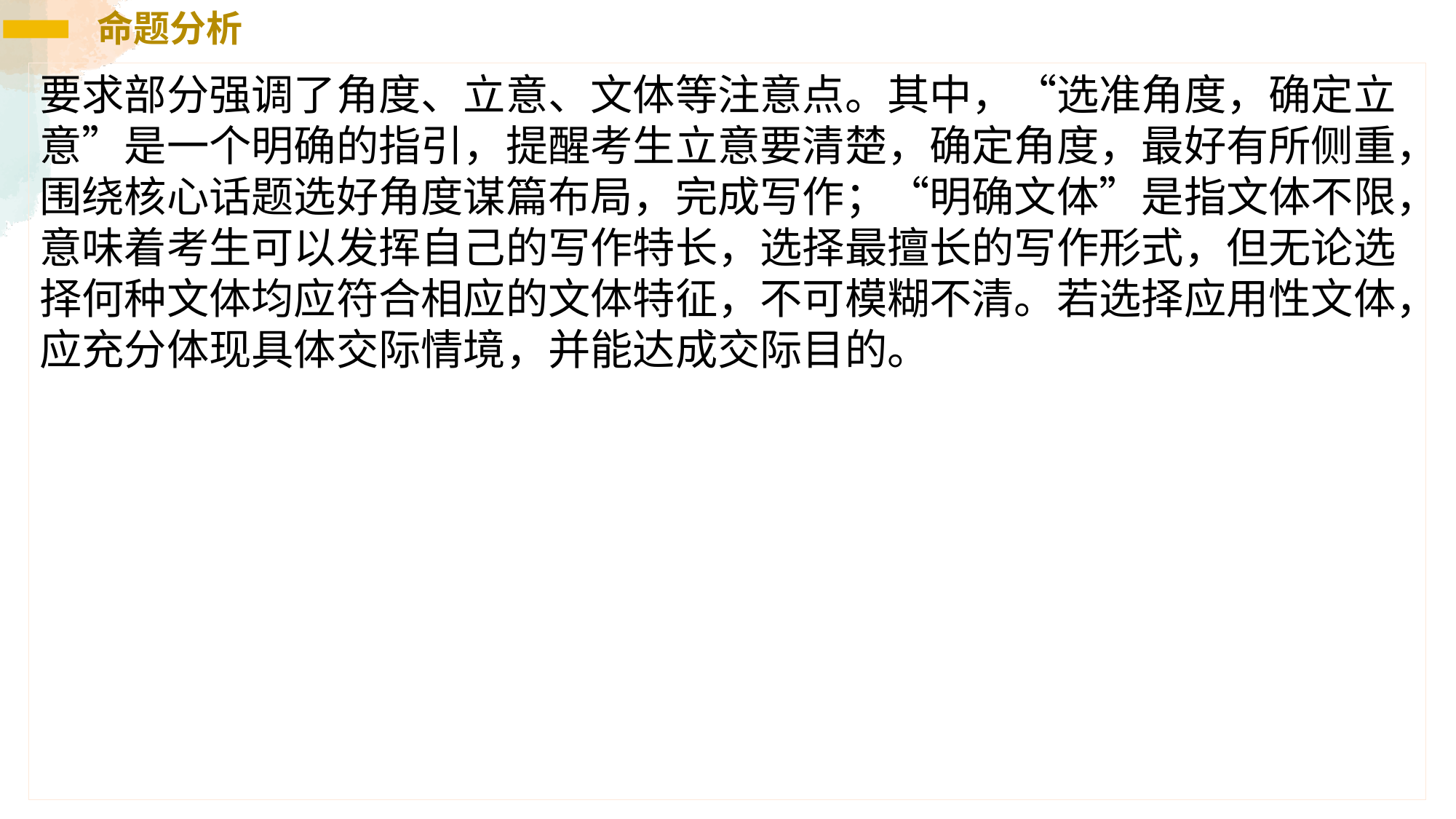

命题分析

要求部分强调了角度、立意、文体等注意点。其中，“选准角度，确定立意”是一个明确的指引，提醒考生立意要清楚，确定角度，最好有所侧重，围绕核心话题选好角度谋篇布局，完成写作；“明确文体”是指文体不限，意味着考生可以发挥自己的写作特长，选择最擅长的写作形式，但无论选择何种文体均应符合相应的文体特征，不可模糊不清。若选择应用性文体，应充分体现具体交际情境，并能达成交际目的。

年度工作概述
您的内容打在这里，或者通过复制您的文本后，在此框中选择粘贴，并选择只保留文字，建议使用微软雅黑字体。您的内容打在这里，或者通过复制您的文本后，在此框中选择粘贴，并选择只保留文字，建议使用微软雅黑字体。